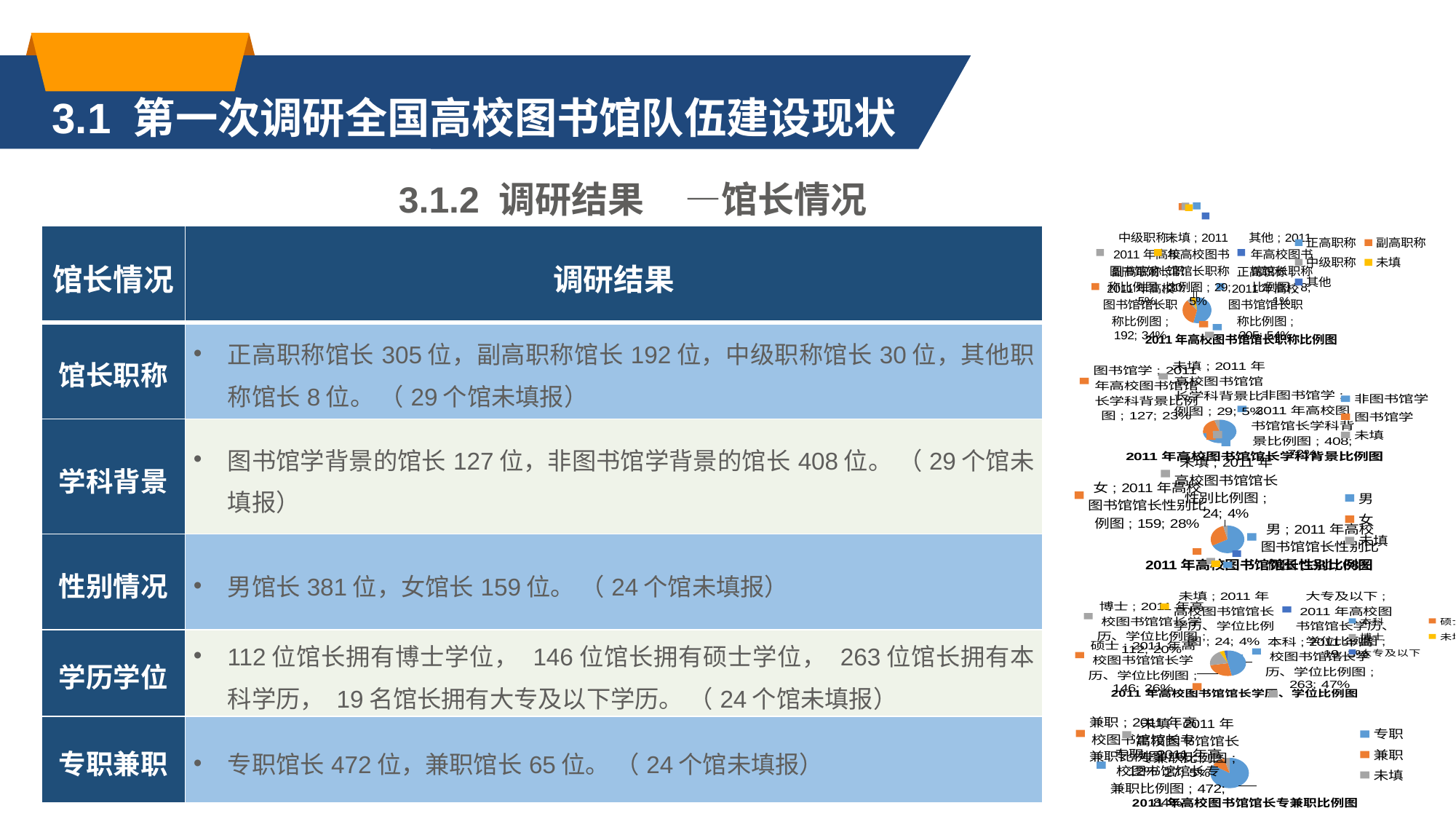

3.1 第一次调研全国高校图书馆队伍建设现状
3.1.2 调研结果     —馆长情况

### Chart:

| Category | 2011年高校图书馆馆长职称比例图 |
|---|---|
| 正高职称 | 305.0 |
| 副高职称 | 192.0 |
| 中级职称 | 30.0 |
| 未填 | 29.0 |
| 其他 | 8.0 |
| 馆长情况 | 调研结果 |
| --- | --- |
| 馆长职称 | 正高职称馆长305位，副高职称馆长192位，中级职称馆长30位，其他职称馆长8位。 （29个馆未填报） |
| 学科背景 | 图书馆学背景的馆长127位，非图书馆学背景的馆长408位。 （29个馆未填报） |
| 性别情况 | 男馆长381位，女馆长159位。 （24个馆未填报） |
| 学历学位 | 112位馆长拥有博士学位， 146位馆长拥有硕士学位， 263位馆长拥有本科学历， 19名馆长拥有大专及以下学历。 （24个馆未填报） |
| 专职兼职 | 专职馆长472位，兼职馆长65位。 （24个馆未填报） |

### Chart:

| Category | 2011年高校图书馆馆长学科背景比例图 |
|---|---|
| 非图书馆学 | 408.0 |
| 图书馆学 | 127.0 |
| 未填 | 29.0 |

### Chart:

| Category | 2011年高校图书馆馆长性别比例图 | 2012年高校图书馆馆长性别比例图 |
|---|---|---|
| 男 | 381.0 | 0.6755000000000017 |
| 女 | 159.0 | 0.2819000000000003 |
| 未填 | 24.0 | 0.04260000000000001 |

### Chart: 2011年高校图书馆馆长学历、学位比例图

| Category | 2011年高校图书馆馆长学历、学位比例图 |
|---|---|
| 本科 | 263.0 |
| 硕士 | 146.0 |
| 博士 | 112.0 |
| 未填 | 24.0 |
| 大专及以下 | 19.0 |

### Chart:

| Category | 2011年高校图书馆馆长专兼职比例图 |
|---|---|
| 专职 | 472.0 |
| 兼职 | 65.0 |
| 未填 | 27.0 |